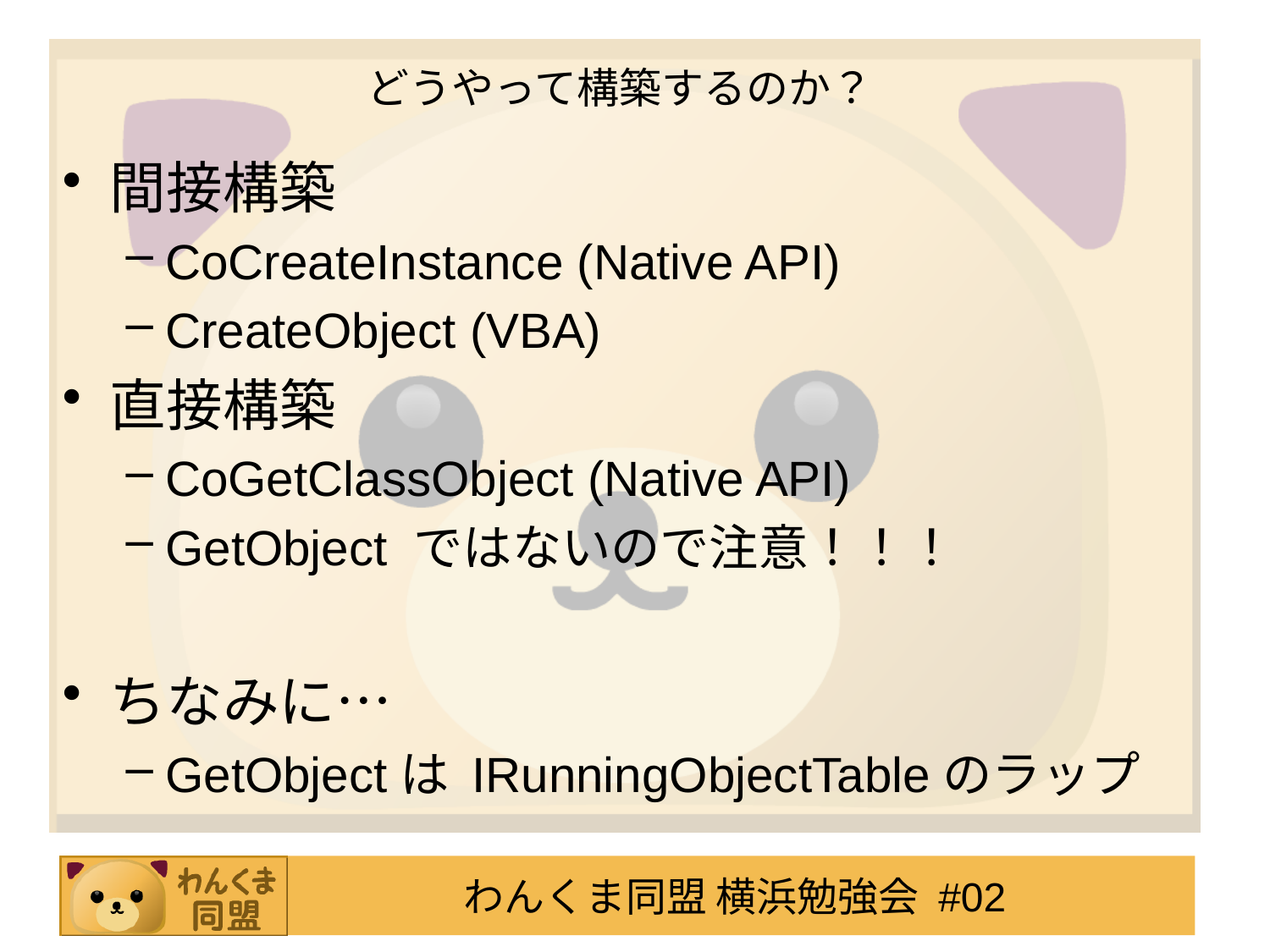

# どうやって構築するのか？
間接構築
CoCreateInstance (Native API)
CreateObject (VBA)
直接構築
CoGetClassObject (Native API)
GetObject ではないので注意！！！

ちなみに…
GetObjectは IRunningObjectTableのラップ